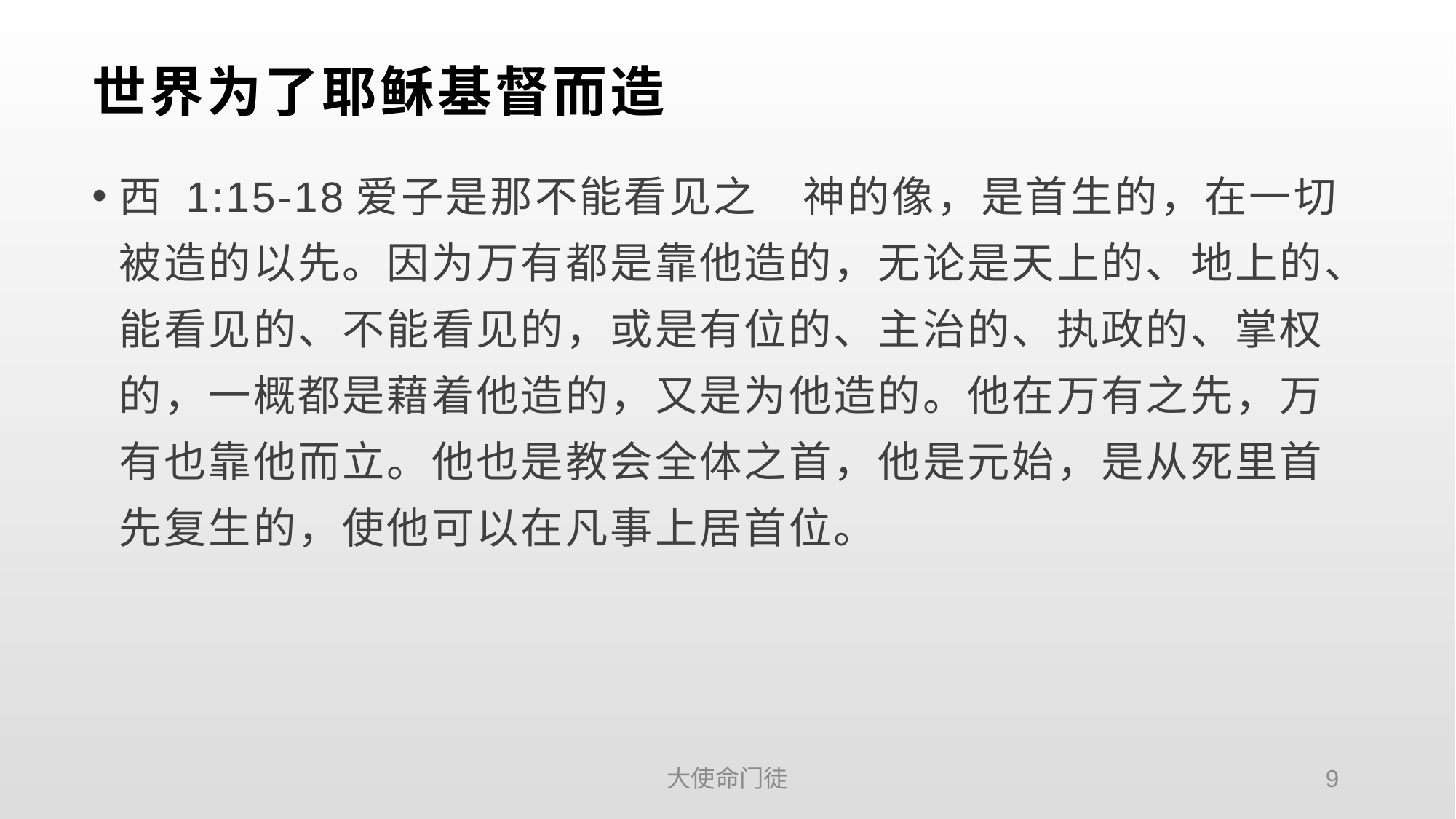

# 世界为了耶稣基督而造
西 1:15-18爱子是那不能看见之　神的像，是首生的，在一切被造的以先。因为万有都是靠他造的，无论是天上的、地上的、能看见的、不能看见的，或是有位的、主治的、执政的、掌权的，一概都是藉着他造的，又是为他造的。他在万有之先，万有也靠他而立。他也是教会全体之首，他是元始，是从死里首先复生的，使他可以在凡事上居首位。
大使命门徒
9